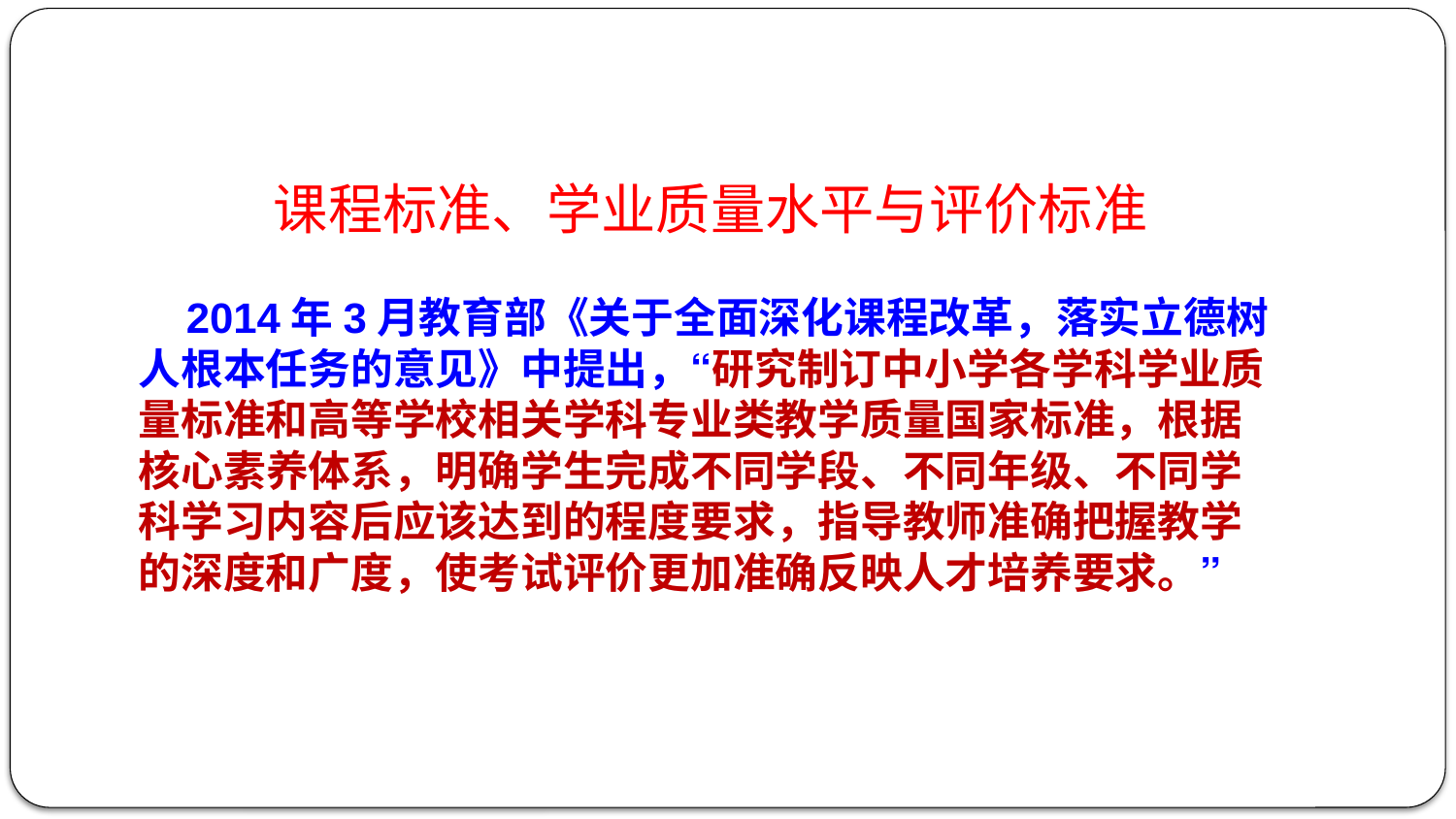

课程标准、学业质量水平与评价标准

    2014年3月教育部《关于全面深化课程改革，落实立德树人根本任务的意见》中提出，“研究制订中小学各学科学业质量标准和高等学校相关学科专业类教学质量国家标准，根据核心素养体系，明确学生完成不同学段、不同年级、不同学科学习内容后应该达到的程度要求，指导教师准确把握教学的深度和广度，使考试评价更加准确反映人才培养要求。”